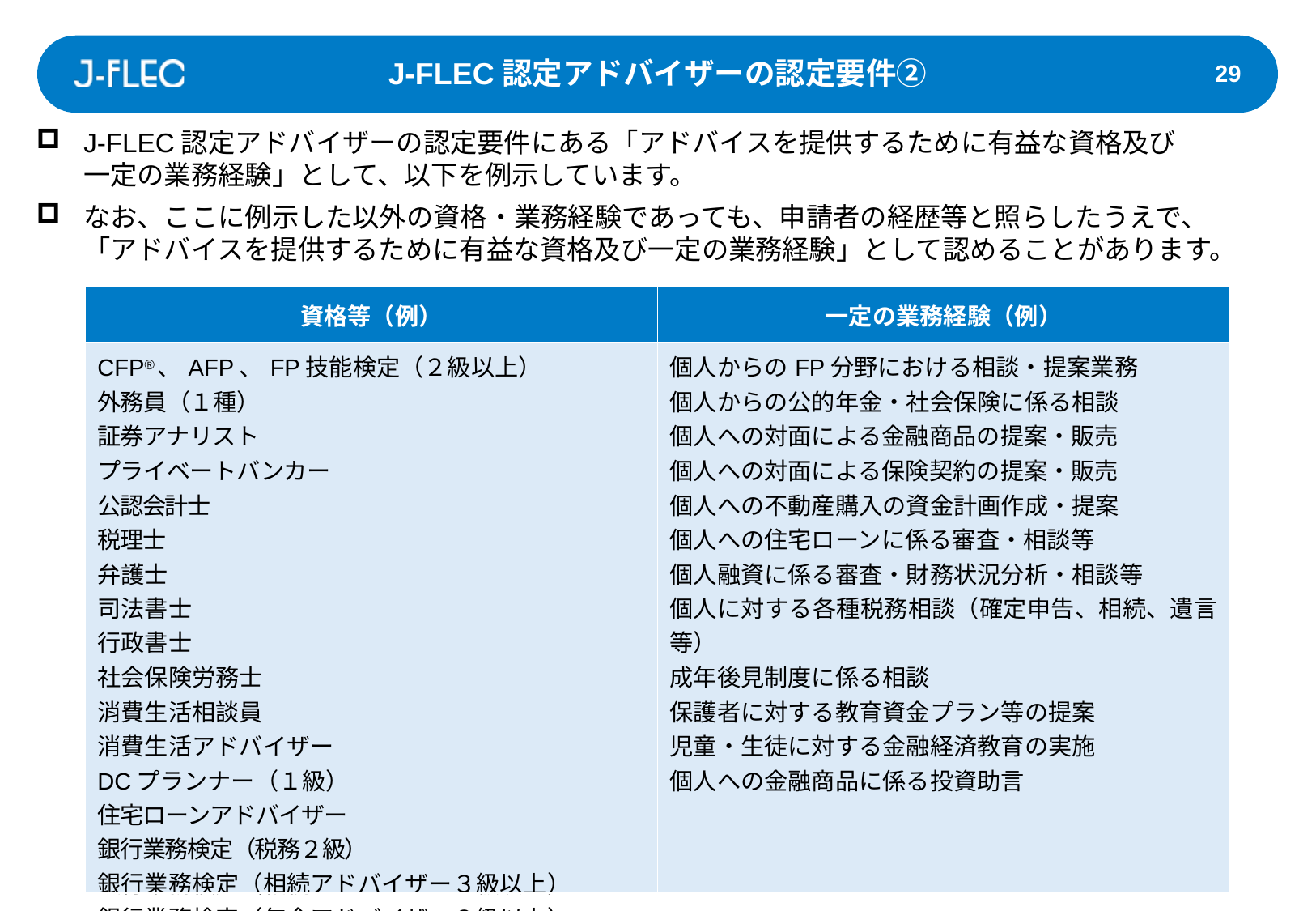

J-FLEC認定アドバイザーの認定要件②
29
J-FLEC認定アドバイザーの認定要件にある「アドバイスを提供するために有益な資格及び
一定の業務経験」として、以下を例示しています。
なお、ここに例示した以外の資格・業務経験であっても、申請者の経歴等と照らしたうえで、
「アドバイスを提供するために有益な資格及び一定の業務経験」として認めることがあります。
| 資格等（例） | 一定の業務経験（例） |
| --- | --- |
| CFP®、AFP、FP技能検定（２級以上） 外務員（１種） 証券アナリスト プライベートバンカー 公認会計士 税理士 弁護士 司法書士 行政書士 社会保険労務士 消費生活相談員 消費生活アドバイザー DCプランナー（１級） 住宅ローンアドバイザー 銀行業務検定（税務２級） 銀行業務検定（相続アドバイザー３級以上） 銀行業務検定（年金アドバイザー３級以上） 金融窓口サービス技能検定（１級） 投資助言・代理業者 | 個人からのFP分野における相談・提案業務 個人からの公的年金・社会保険に係る相談 個人への対面による金融商品の提案・販売 個人への対面による保険契約の提案・販売 個人への不動産購入の資金計画作成・提案 個人への住宅ローンに係る審査・相談等 個人融資に係る審査・財務状況分析・相談等 個人に対する各種税務相談（確定申告、相続、遺言等） 成年後見制度に係る相談 保護者に対する教育資金プラン等の提案 児童・生徒に対する金融経済教育の実施 個人への金融商品に係る投資助言 |